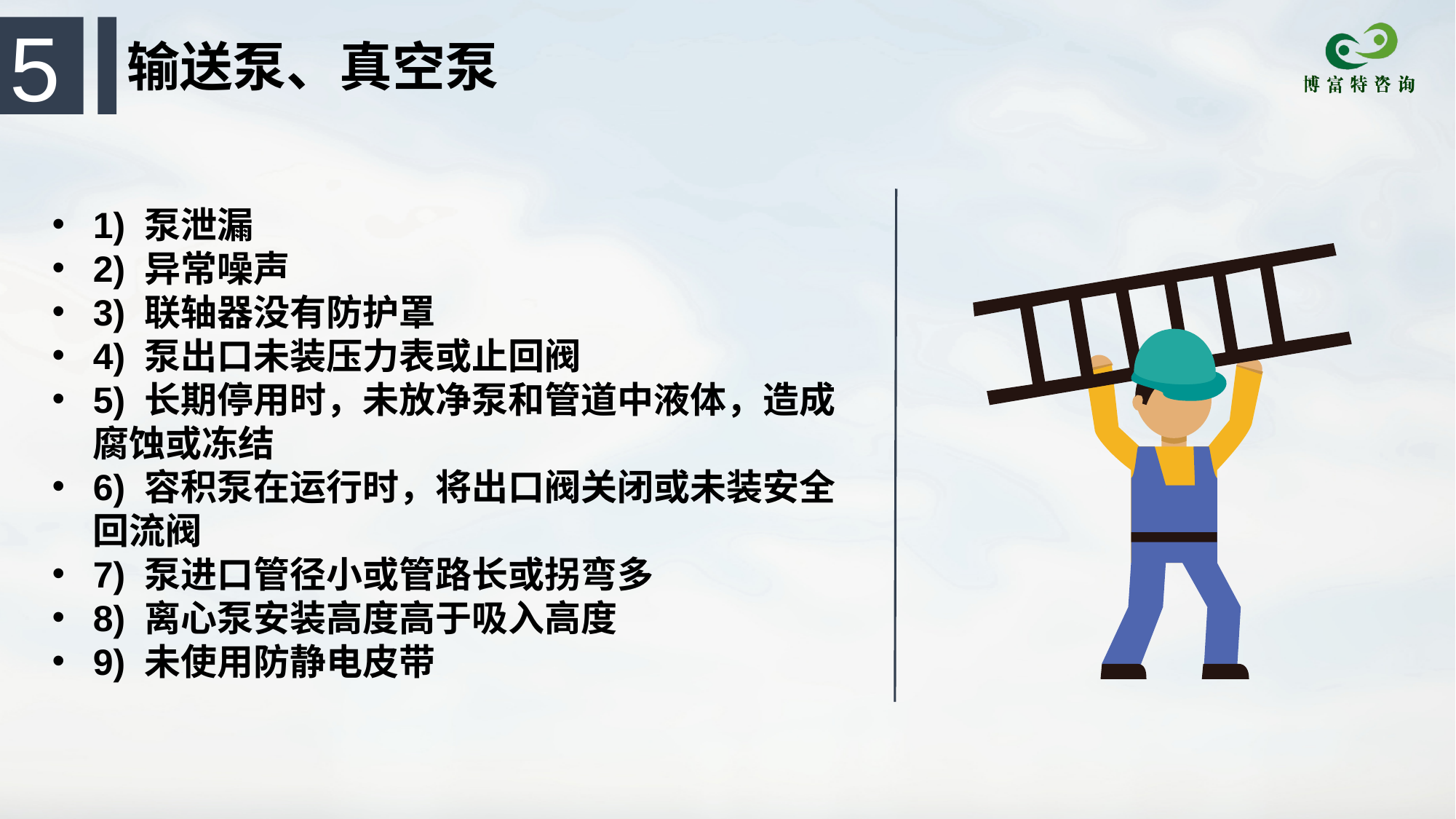

5

输送泵、真空泵
1) 泵泄漏
2) 异常噪声
3) 联轴器没有防护罩
4) 泵出口未装压力表或止回阀
5) 长期停用时，未放净泵和管道中液体，造成腐蚀或冻结
6) 容积泵在运行时，将出口阀关闭或未装安全回流阀
7) 泵进口管径小或管路长或拐弯多
8) 离心泵安装高度高于吸入高度
9) 未使用防静电皮带